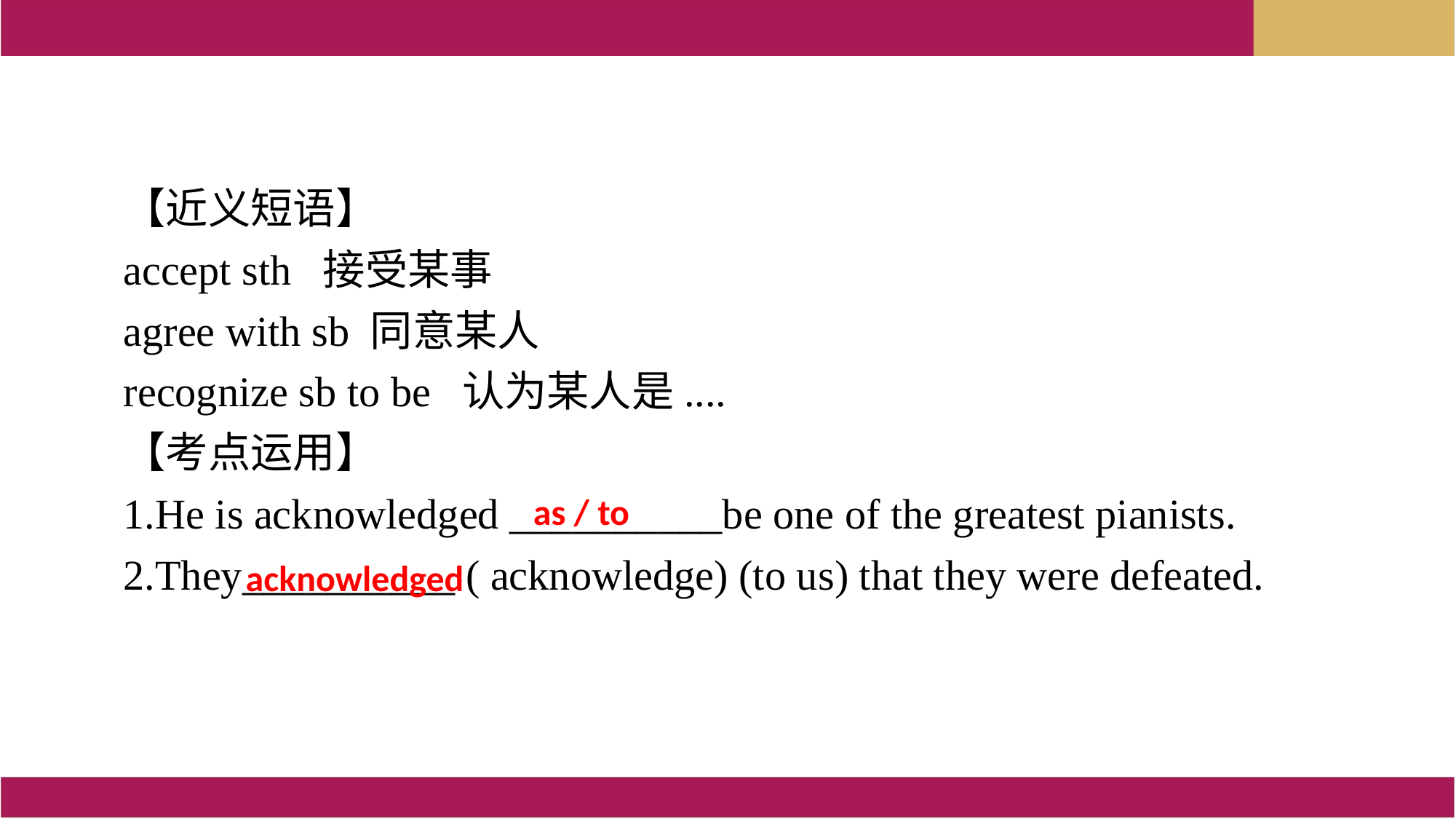

【近义短语】
accept sth  接受某事
agree with sb 同意某人
recognize sb to be  认为某人是....
【考点运用】
1.He is acknowledged __________be one of the greatest pianists.
2.They__________ ( acknowledge) (to us) that they were defeated.
as / to
 acknowledged